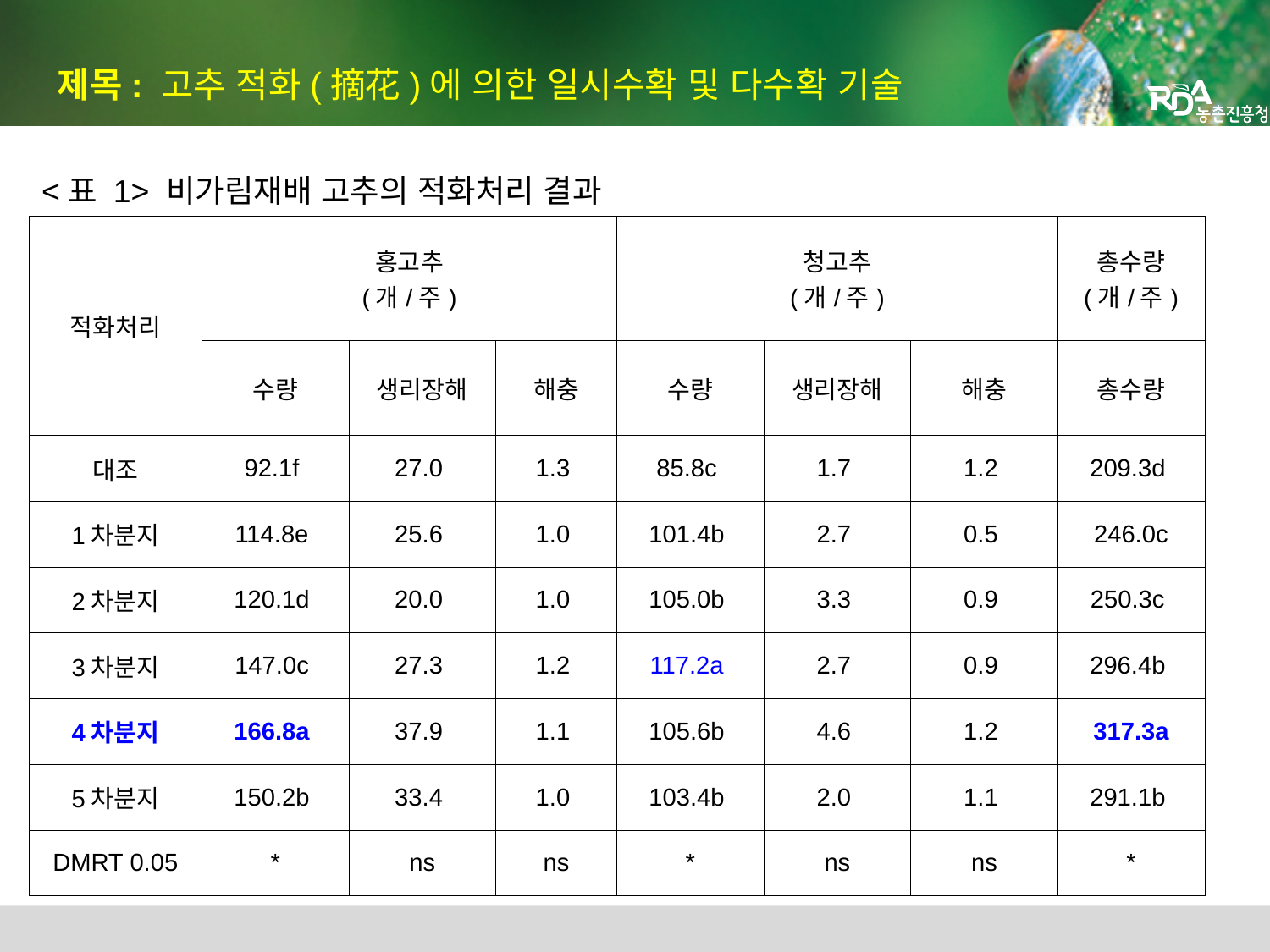

제목: 고추 적화(摘花)에 의한 일시수확 및 다수확 기술
<표 1> 비가림재배 고추의 적화처리 결과
| 적화처리 | 홍고추 (개/주) |  |  | 청고추 (개/주) |  |  | 총수량 (개/주) |
| --- | --- | --- | --- | --- | --- | --- | --- |
|  | 수량 | 생리장해 | 해충 | 수량 | 생리장해 | 해충 | 총수량 |
| 대조 | 92.1f | 27.0 | 1.3 | 85.8c | 1.7 | 1.2 | 209.3d |
| 1차분지 | 114.8e | 25.6 | 1.0 | 101.4b | 2.7 | 0.5 | 246.0c |
| 2차분지 | 120.1d | 20.0 | 1.0 | 105.0b | 3.3 | 0.9 | 250.3c |
| 3차분지 | 147.0c | 27.3 | 1.2 | 117.2a | 2.7 | 0.9 | 296.4b |
| 4차분지 | 166.8a | 37.9 | 1.1 | 105.6b | 4.6 | 1.2 | 317.3a |
| 5차분지 | 150.2b | 33.4 | 1.0 | 103.4b | 2.0 | 1.1 | 291.1b |
| DMRT 0.05 | \* | ns | ns | \* | ns | ns | \* |